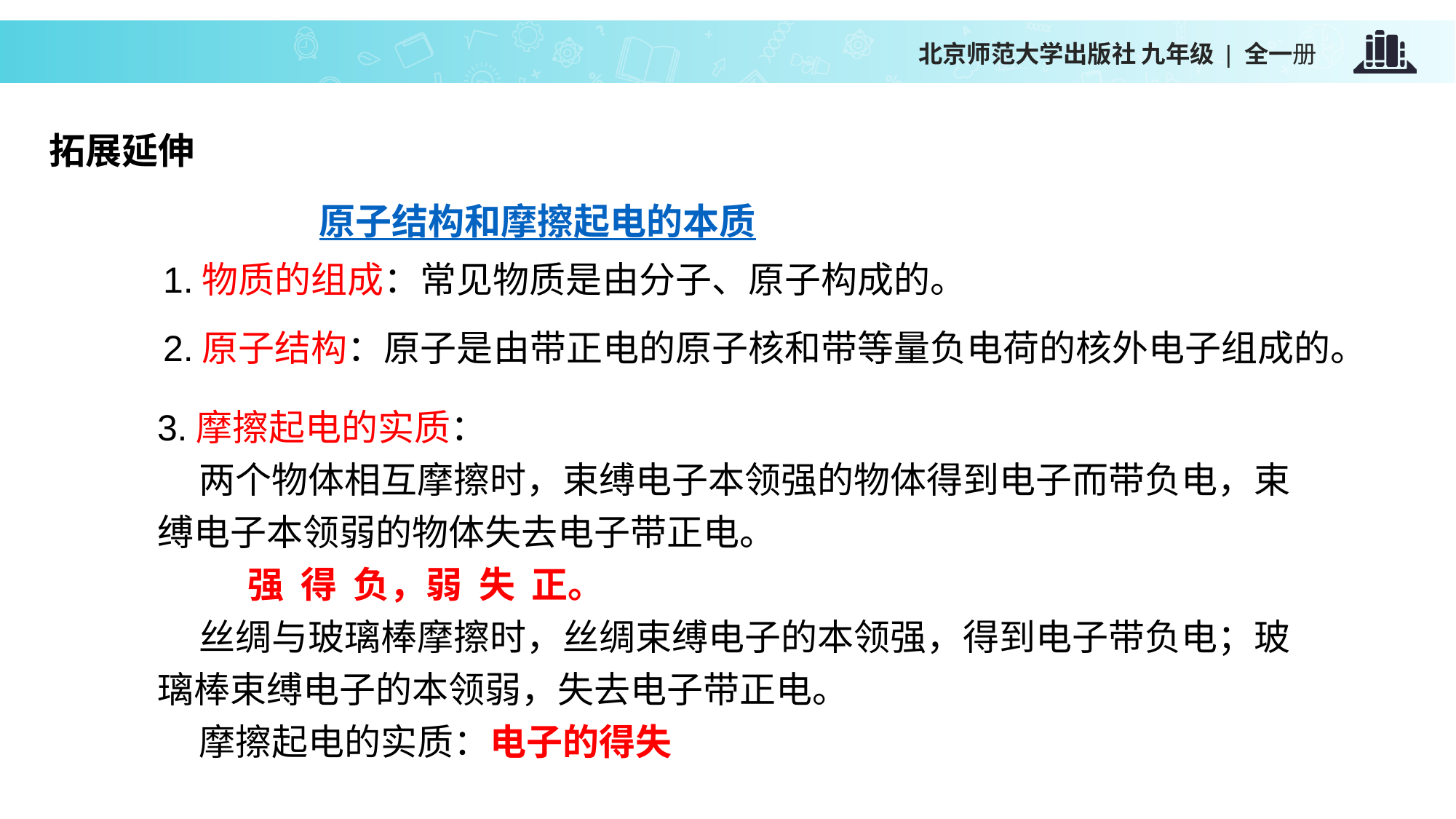

拓展延伸
原子结构和摩擦起电的本质
1.物质的组成：常见物质是由分子、原子构成的。
2.原子结构：原子是由带正电的原子核和带等量负电荷的核外电子组成的。
3.摩擦起电的实质：
    两个物体相互摩擦时，束缚电子本领强的物体得到电子而带负电，束缚电子本领弱的物体失去电子带正电。
          强  得  负，弱  失  正。
    丝绸与玻璃棒摩擦时，丝绸束缚电子的本领强，得到电子带负电；玻璃棒束缚电子的本领弱，失去电子带正电。
    摩擦起电的实质：电子的得失